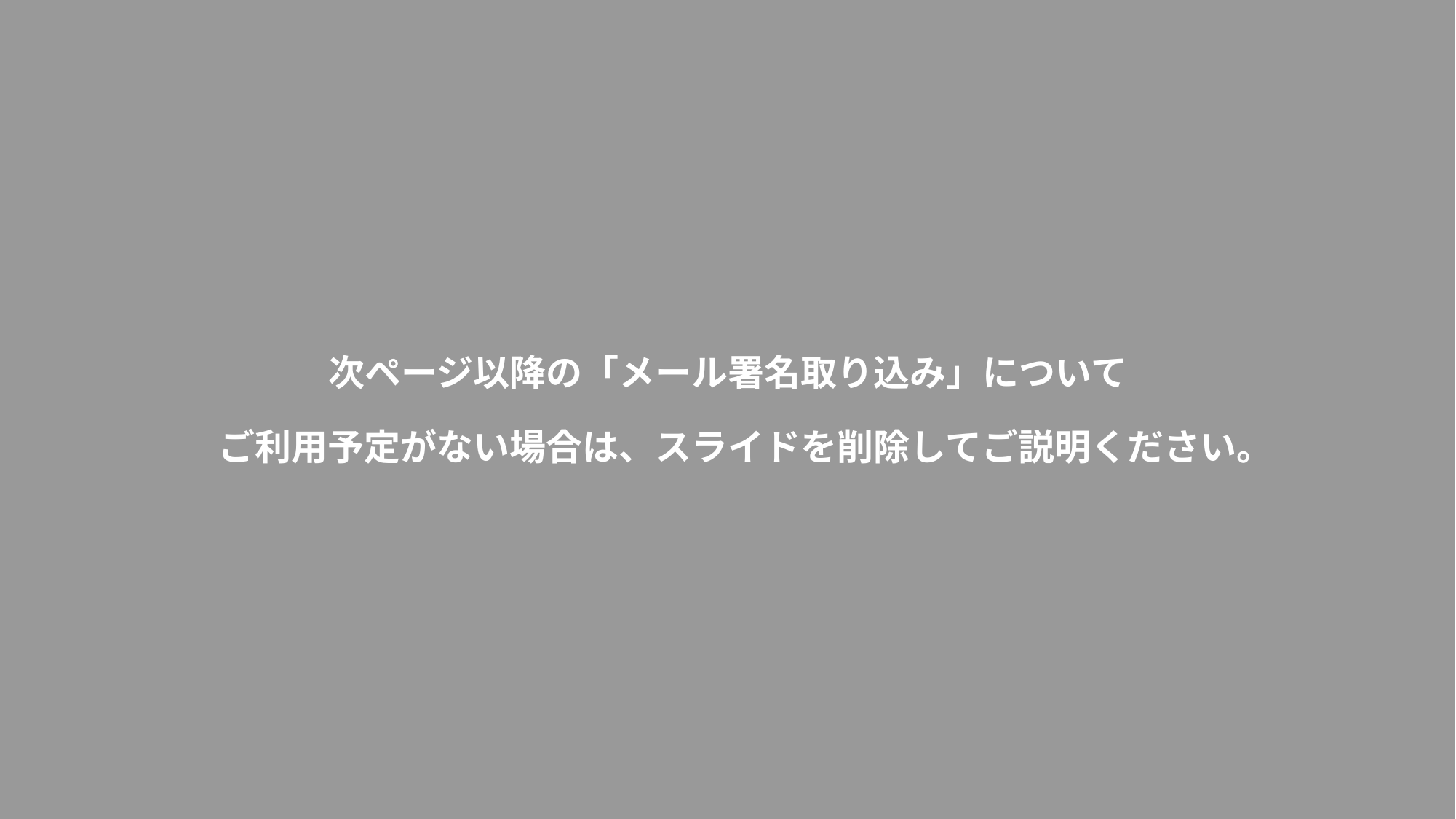

次ページ以降の「メール署名取り込み」について
ご利用予定がない場合は、スライドを削除してご説明ください。